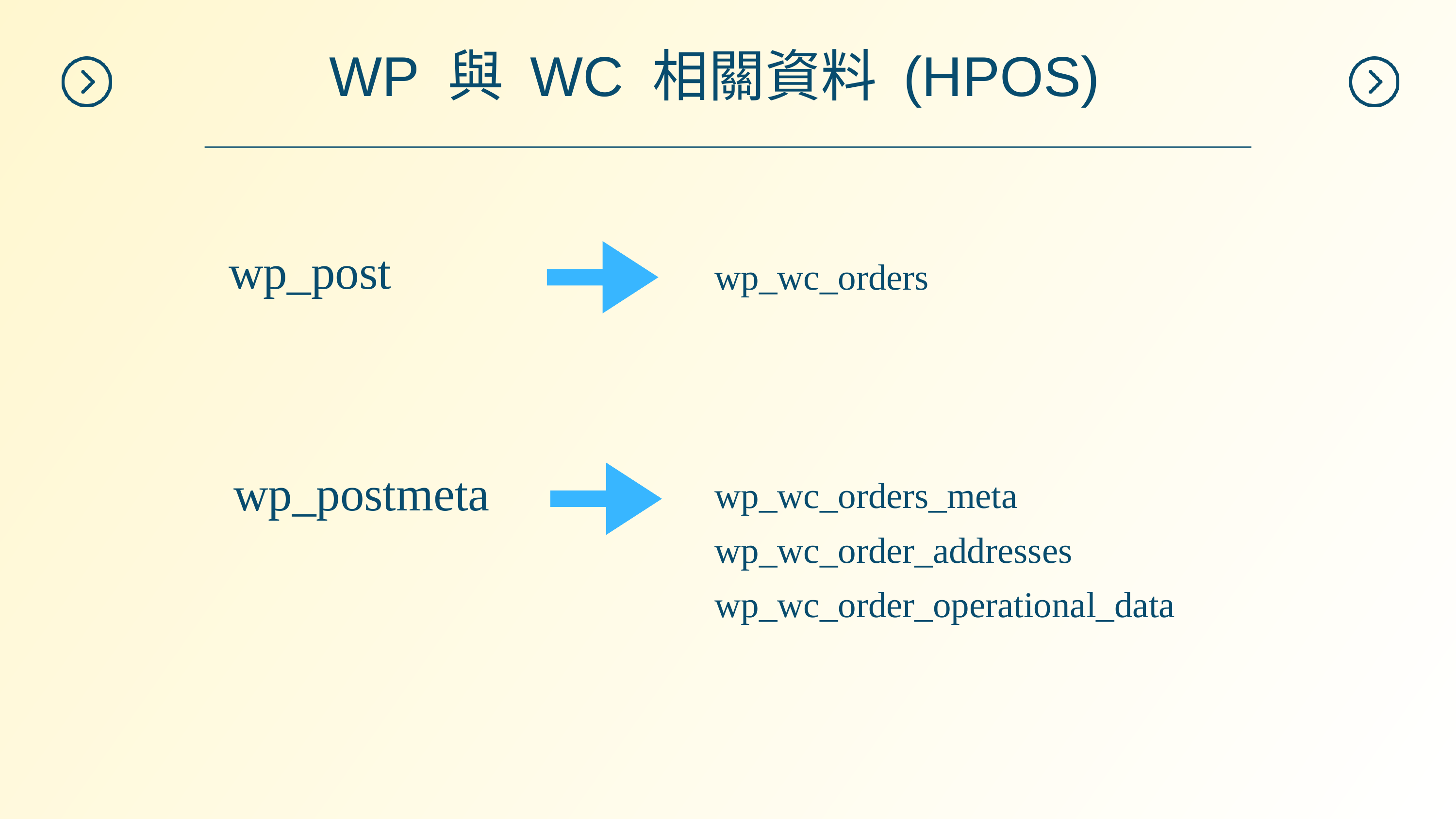

WP 與 WC 相關資料 (HPOS)

wp_post

wp_wc_orders

wp_wc_orders_meta
wp_wc_order_addresses
wp_wc_order_operational_data
wp_postmeta